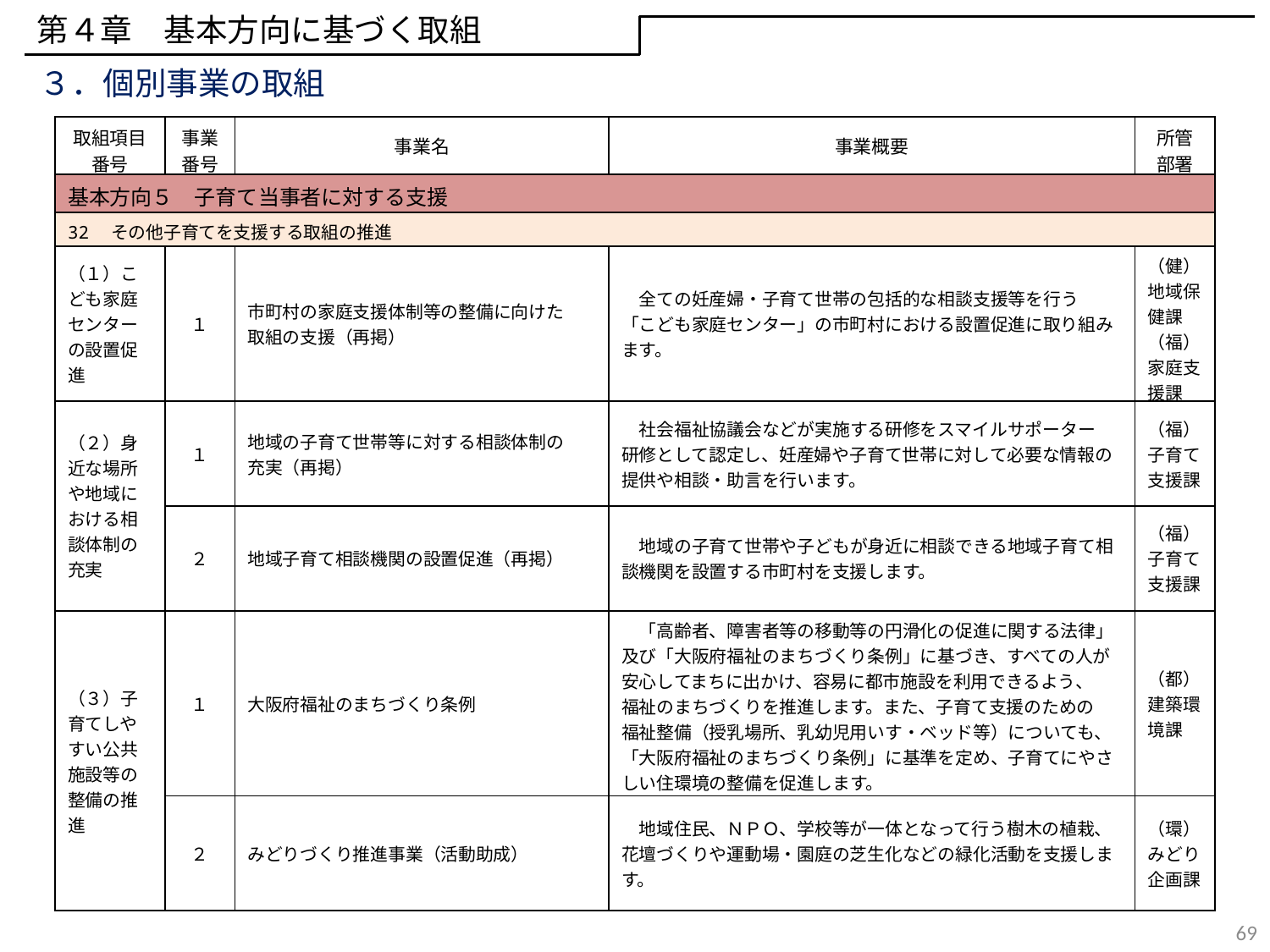

第４章　基本方向に基づく取組
３．個別事業の取組
| 取組項目 番号 | 事業 番号 | 事業名 | 事業概要 | 所管 部署 |
| --- | --- | --- | --- | --- |
| 基本方向５　子育て当事者に対する支援 |  |  |  |  |
| 32　その他子育てを支援する取組の推進 |  |  |  |  |
| （１）こども家庭センターの設置促進 | １ | 市町村の家庭支援体制等の整備に向けた 取組の支援（再掲） | 全ての妊産婦・子育て世帯の包括的な相談支援等を行う 「こども家庭センター」の市町村における設置促進に取り組みます。 | （健）地域保健課 （福）家庭支援課 |
| （２）身近な場所や地域における相談体制の充実 | １ | 地域の子育て世帯等に対する相談体制の 充実（再掲） | 社会福祉協議会などが実施する研修をスマイルサポーター 研修として認定し、妊産婦や子育て世帯に対して必要な情報の提供や相談・助言を行います。 | （福）子育て支援課 |
|  | ２ | 地域子育て相談機関の設置促進（再掲） | 地域の子育て世帯や子どもが身近に相談できる地域子育て相談機関を設置する市町村を支援します。 | （福）子育て支援課 |
| （３）子育てしやすい公共施設等の整備の推進 | １ | 大阪府福祉のまちづくり条例 | 「高齢者、障害者等の移動等の円滑化の促進に関する法律」及び「大阪府福祉のまちづくり条例」に基づき、すべての人が安心してまちに出かけ、容易に都市施設を利用できるよう、 福祉のまちづくりを推進します。また、子育て支援のための 福祉整備（授乳場所、乳幼児用いす・ベッド等）についても、「大阪府福祉のまちづくり条例」に基準を定め、子育てにやさしい住環境の整備を促進します。 | （都）建築環境課 |
|  | ２ | みどりづくり推進事業（活動助成） | 地域住民、ＮＰＯ、学校等が一体となって行う樹木の植栽、 花壇づくりや運動場・園庭の芝生化などの緑化活動を支援します。 | （環）みどり企画課 |
69